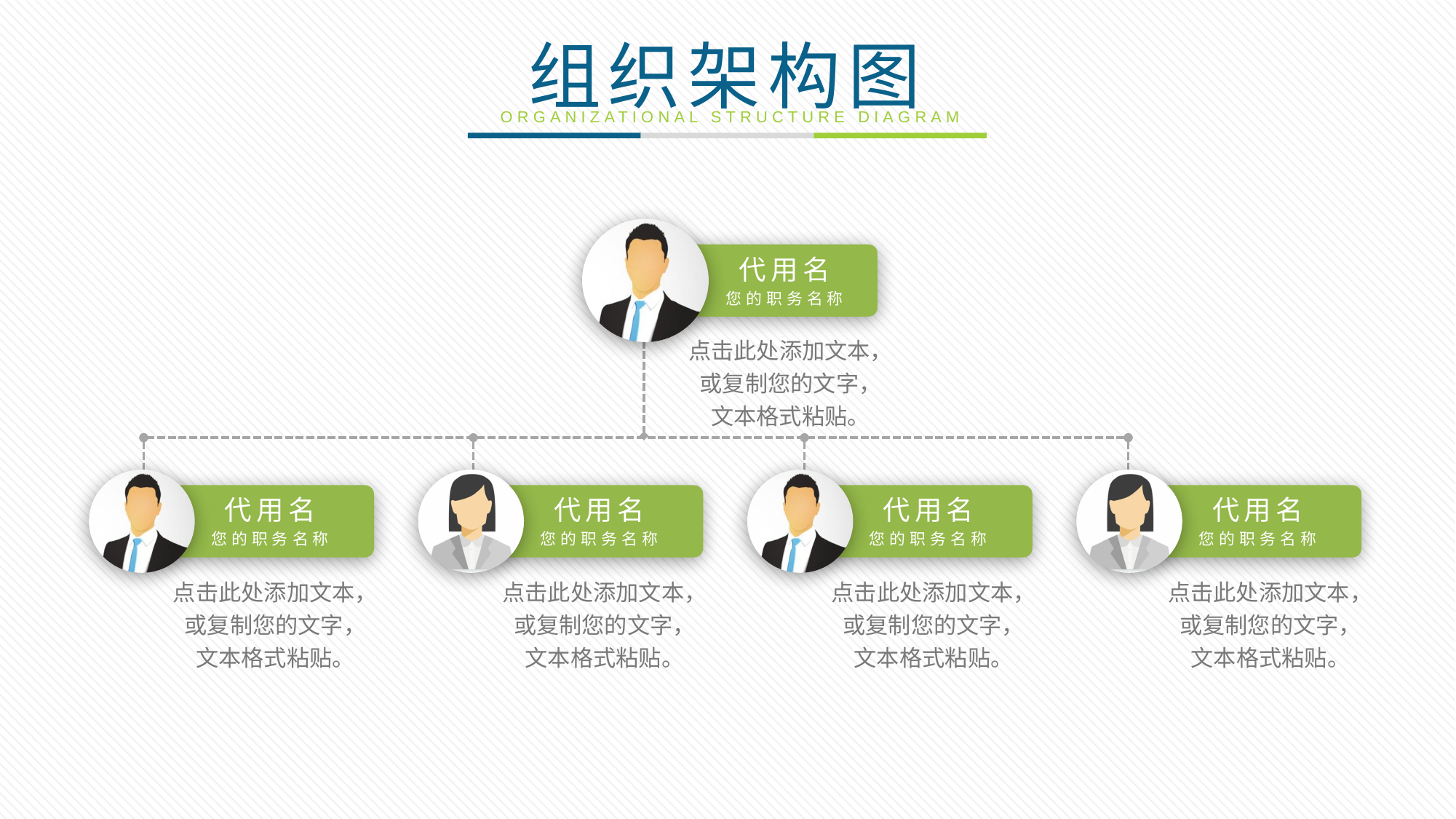

代用名
您的职务名称
点击此处添加文本，
或复制您的文字，
文本格式粘贴。

代用名
您的职务名称

代用名
您的职务名称

代用名
您的职务名称

代用名
您的职务名称
点击此处添加文本，
或复制您的文字，
文本格式粘贴。
点击此处添加文本，
或复制您的文字，
文本格式粘贴。
点击此处添加文本，
或复制您的文字，
文本格式粘贴。
点击此处添加文本，
或复制您的文字，
文本格式粘贴。